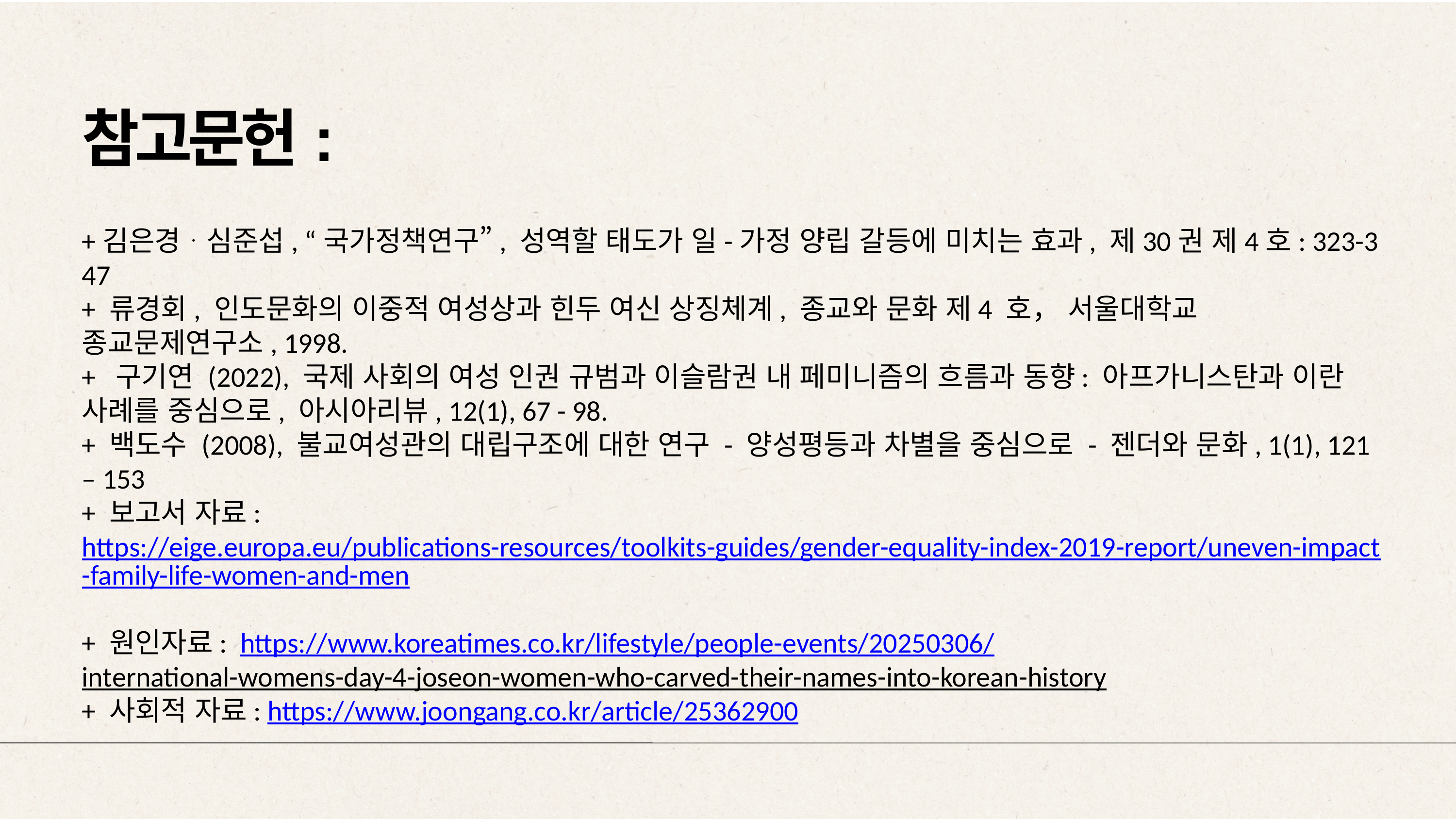

참고문헌:

+김은경ᆞ심준섭, “국가정책연구”, 성역할 태도가 일-가정 양립 갈등에 미치는 효과, 제30권 제4호: 323-347
+ 류경회, 인도문화의 이중적 여성상과 힌두 여신 상징체계, 종교와 문화 제4 호， 서울대학교 종교문제연구소, 1998.
+  구기연 (2022), 국제 사회의 여성 인권 규범과 이슬람권 내 페미니즘의 흐름과 동향: 아프가니스탄과 이란 사례를 중심으로, 아시아리뷰, 12(1), 67 - 98.
+ 백도수 (2008), 불교여성관의 대립구조에 대한 연구 - 양성평등과 차별을 중심으로 - 젠더와 문화, 1(1), 121 – 153
+ 보고서 자료: https://eige.europa.eu/publications-resources/toolkits-guides/gender-equality-index-2019-report/uneven-impact-family-life-women-and-men
+ 원인자료:  https://www.koreatimes.co.kr/lifestyle/people-events/20250306/international-womens-day-4-joseon-women-who-carved-their-names-into-korean-history
+ 사회적 자료: https://www.joongang.co.kr/article/25362900